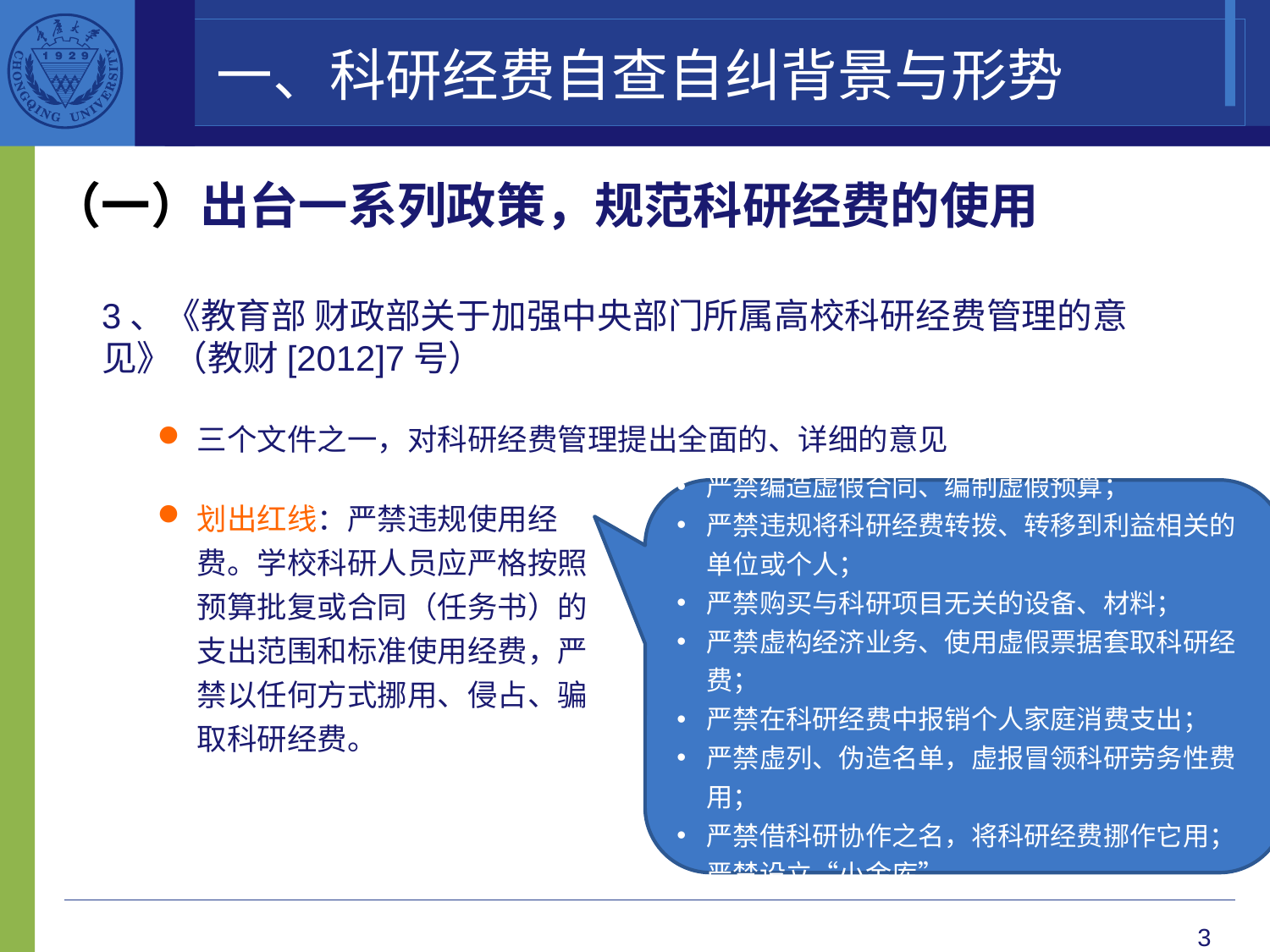

一、科研经费自查自纠背景与形势
（一）出台一系列政策，规范科研经费的使用
3、《教育部 财政部关于加强中央部门所属高校科研经费管理的意见》（教财[2012]7号）

三个文件之一，对科研经费管理提出全面的、详细的意见
严禁编造虚假合同、编制虚假预算；
严禁违规将科研经费转拨、转移到利益相关的单位或个人；
严禁购买与科研项目无关的设备、材料；
严禁虚构经济业务、使用虚假票据套取科研经费；
严禁在科研经费中报销个人家庭消费支出；
严禁虚列、伪造名单，虚报冒领科研劳务性费用；
严禁借科研协作之名，将科研经费挪作它用；
严禁设立“小金库”。
划出红线：严禁违规使用经费。学校科研人员应严格按照预算批复或合同（任务书）的支出范围和标准使用经费，严禁以任何方式挪用、侵占、骗取科研经费。
3